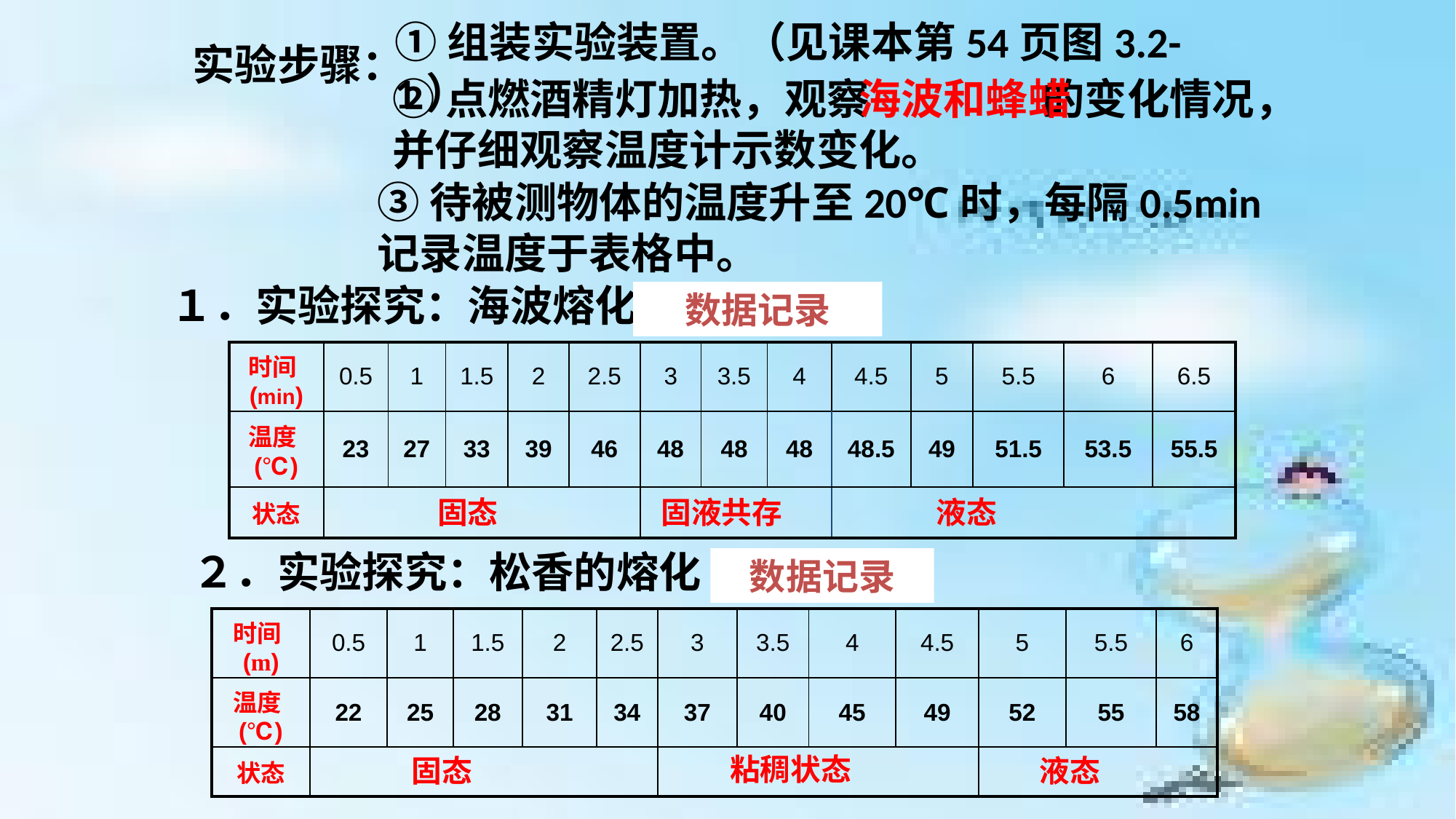

①组装实验装置。（见课本第54页图3.2-1）
实验步骤：
②点燃酒精灯加热，观察                  的变化情况，并仔细观察温度计示数变化。
海波和蜂蜡
③待被测物体的温度升至20℃时，每隔0.5min记录温度于表格中。
１．实验探究：海波熔化
数据记录
| 时间(min) | 0.5 | 1 | 1.5 | 2 | 2.5 | 3 | 3.5 | 4 | 4.5 | 5 | 5.5 | 6 | 6.5 |
| --- | --- | --- | --- | --- | --- | --- | --- | --- | --- | --- | --- | --- | --- |
| 温度(℃) | 23 | 27 | 33 | 39 | 46 | 48 | 48 | 48 | 48.5 | 49 | 51.5 | 53.5 | 55.5 |
| 状态 |  |  |  |  |  |  |  |  |  |  |  |  |  |
固态
固液共存
液态
２．实验探究：松香的熔化
数据记录
| 时间(m) | 0.5 | 1 | 1.5 | 2 | 2.5 | 3 | 3.5 | 4 | 4.5 | 5 | 5.5 | 6 |
| --- | --- | --- | --- | --- | --- | --- | --- | --- | --- | --- | --- | --- |
| 温度(℃) | 22 | 25 | 28 | 31 | 34 | 37 | 40 | 45 | 49 | 52 | 55 | 58 |
| 状态 |  |  |  |  |  |  |  |  |  |  |  |  |
粘稠状态
固态
液态